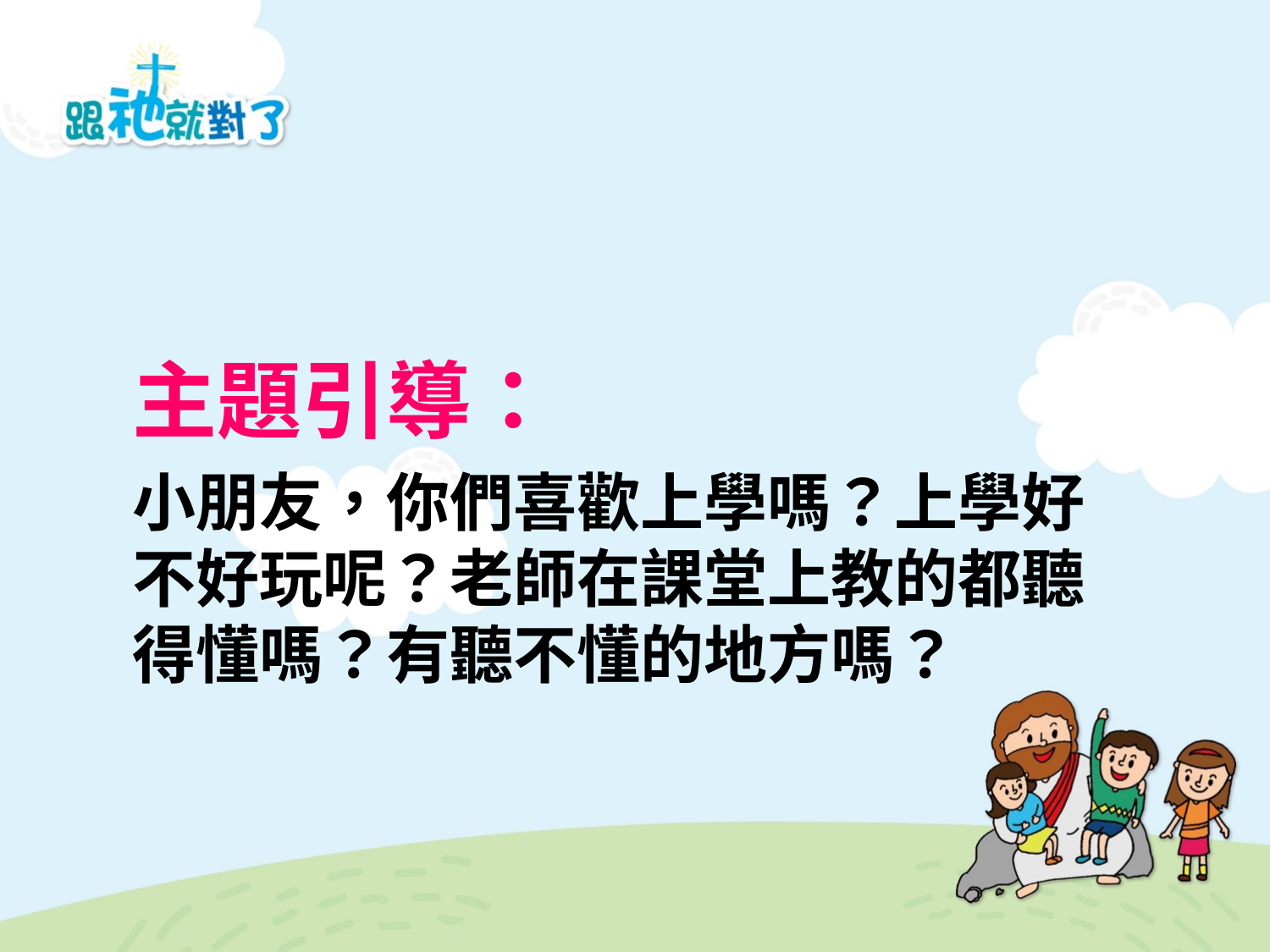

主題引導：
小朋友，你們喜歡上學嗎？上學好不好玩呢？老師在課堂上教的都聽得懂嗎？有聽不懂的地方嗎？